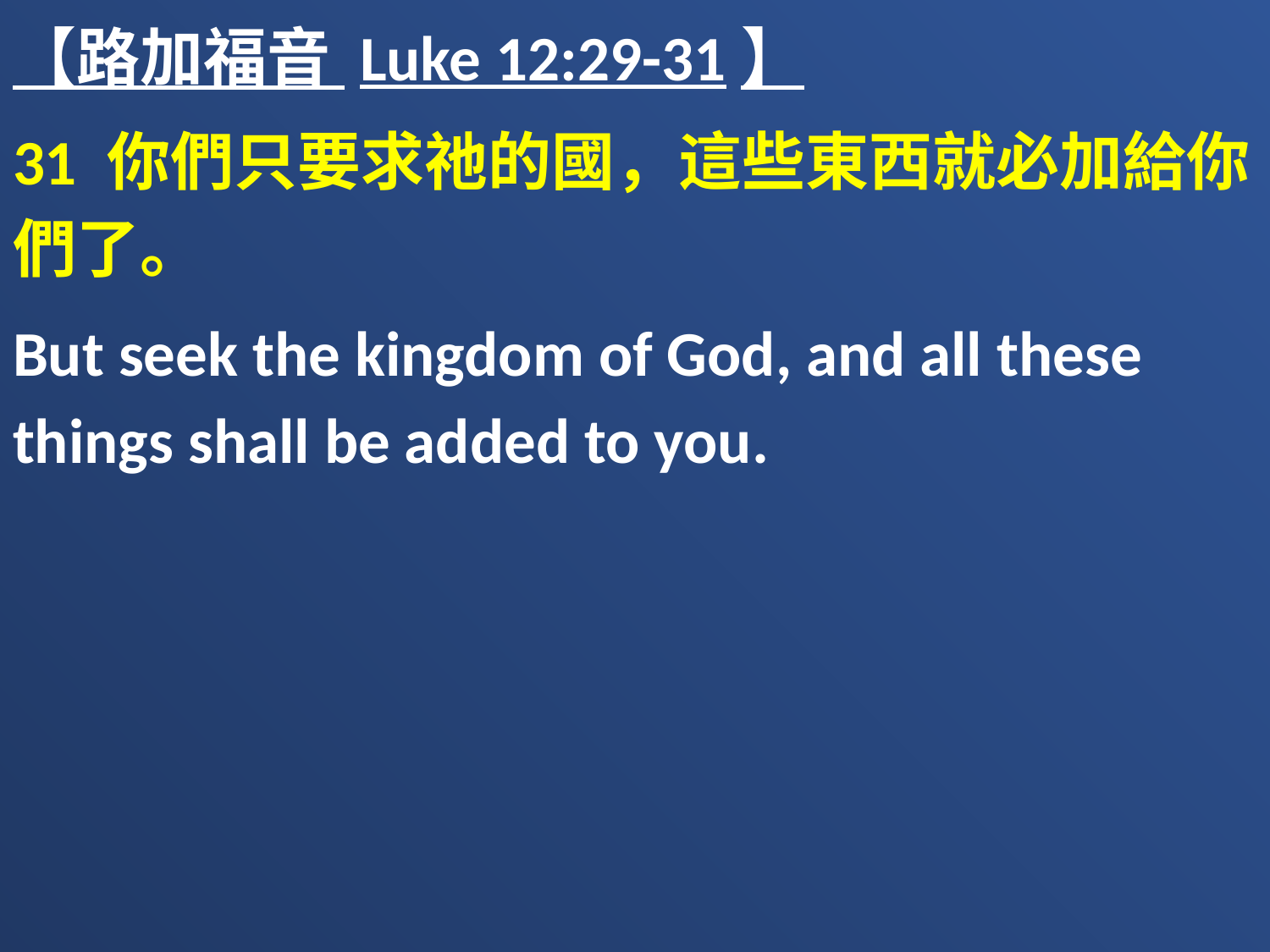

【路加福音 Luke 12:29-31】
31 你們只要求祂的國，這些東西就必加給你們了。
But seek the kingdom of God, and all these things shall be added to you.